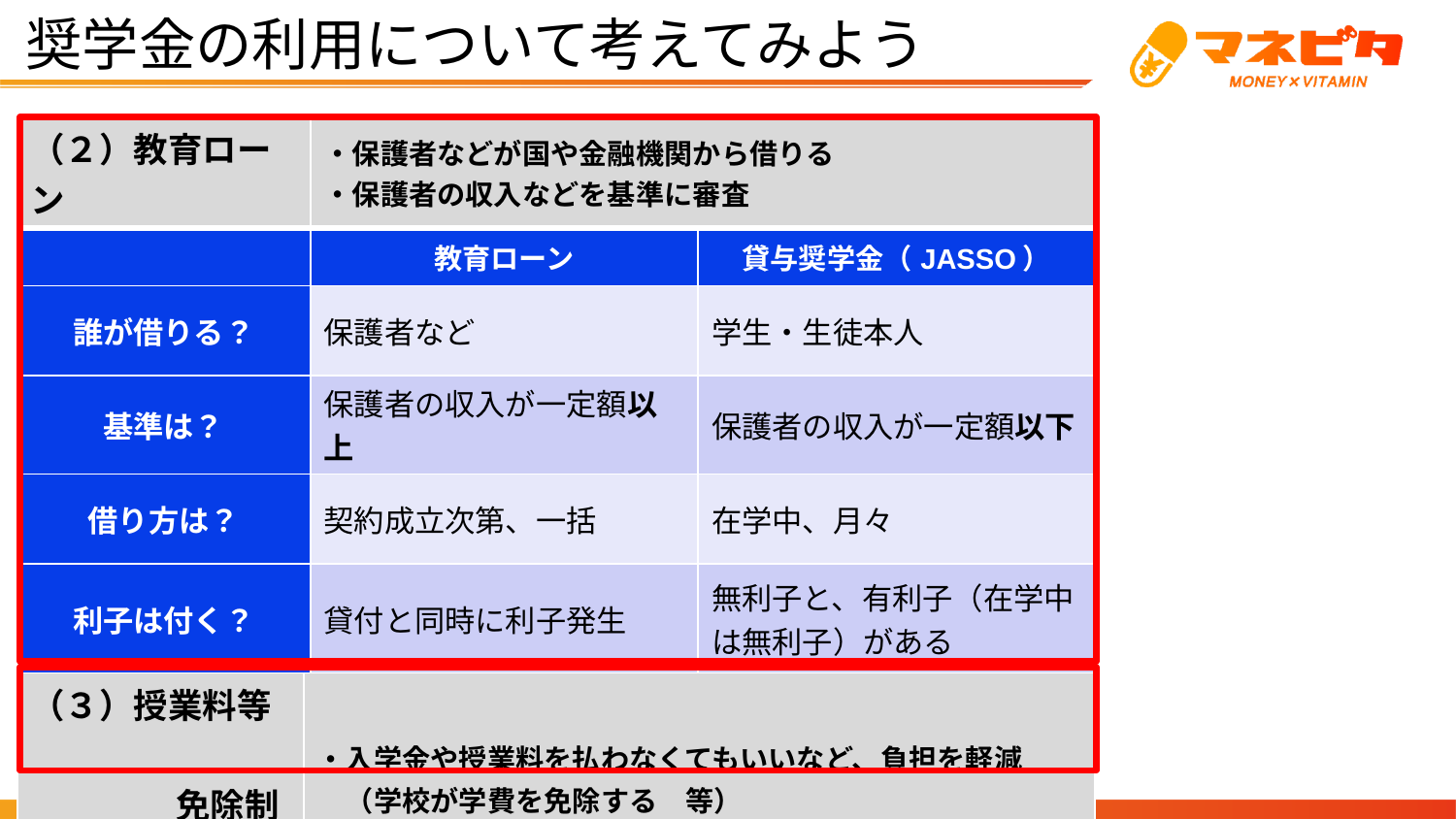

奨学金の利用について考えてみよう
| （２）教育ローン | ・保護者などが国や金融機関から借りる ・保護者の収入などを基準に審査 |  |
| --- | --- | --- |
|  | 教育ローン | 貸与奨学金（JASSO） |
| 誰が借りる？ | 保護者など | 学生・生徒本人 |
| 基準は？ | 保護者の収入が一定額以上 | 保護者の収入が一定額以下 |
| 借り方は？ | 契約成立次第、一括 | 在学中、月々 |
| 利子は付く？ | 貸付と同時に利子発生 | 無利子と、有利子（在学中は無利子）がある |

| （３）授業料等　　 　　　　 免除制度 | ・入学金や授業料を払わなくてもいいなど、負担を軽減 　（学校が学費を免除する　等） |
| --- | --- |